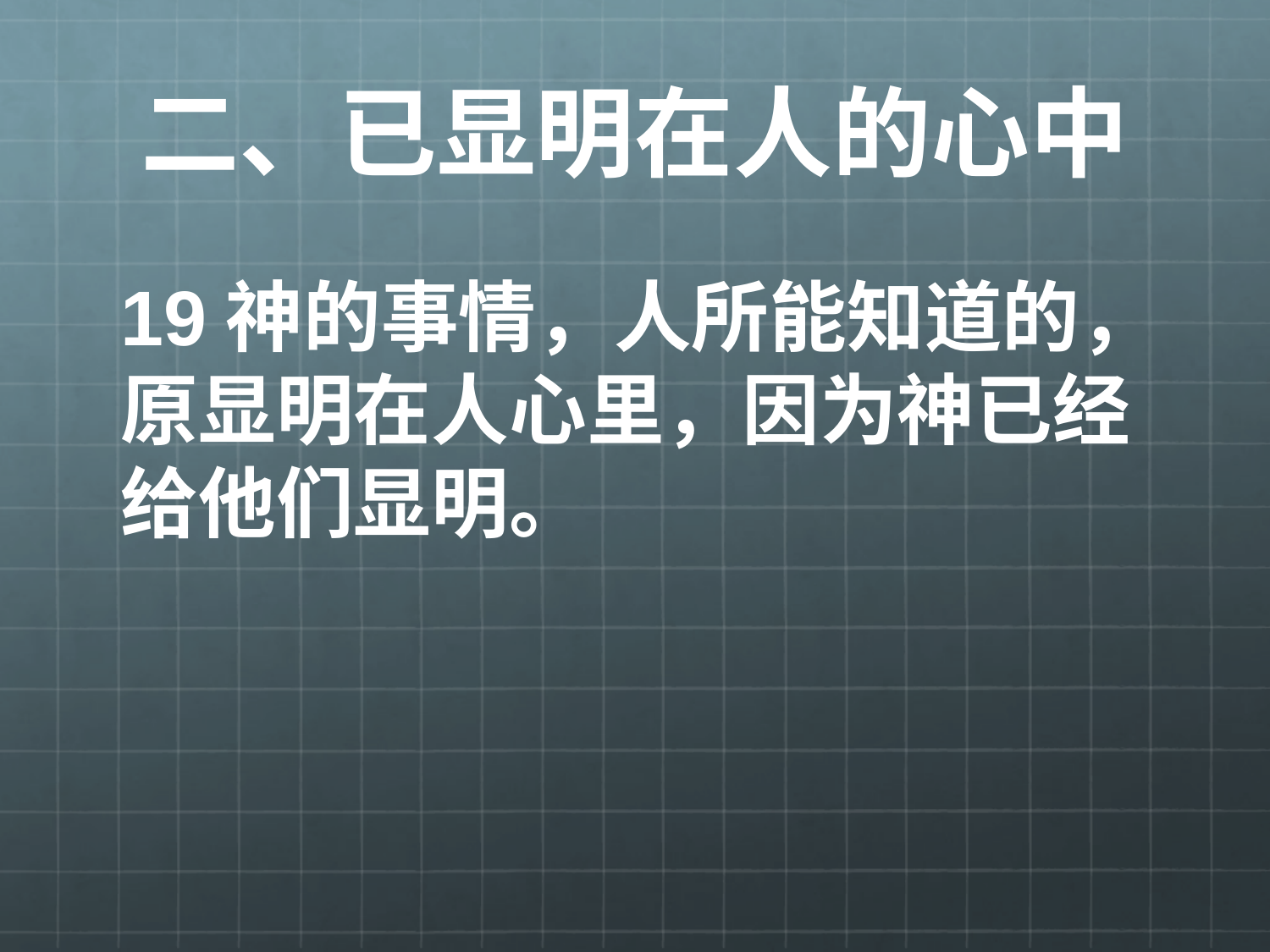

# 二、已显明在人的心中
19神的事情，人所能知道的，原显明在人心里，因为神已经给他们显明。